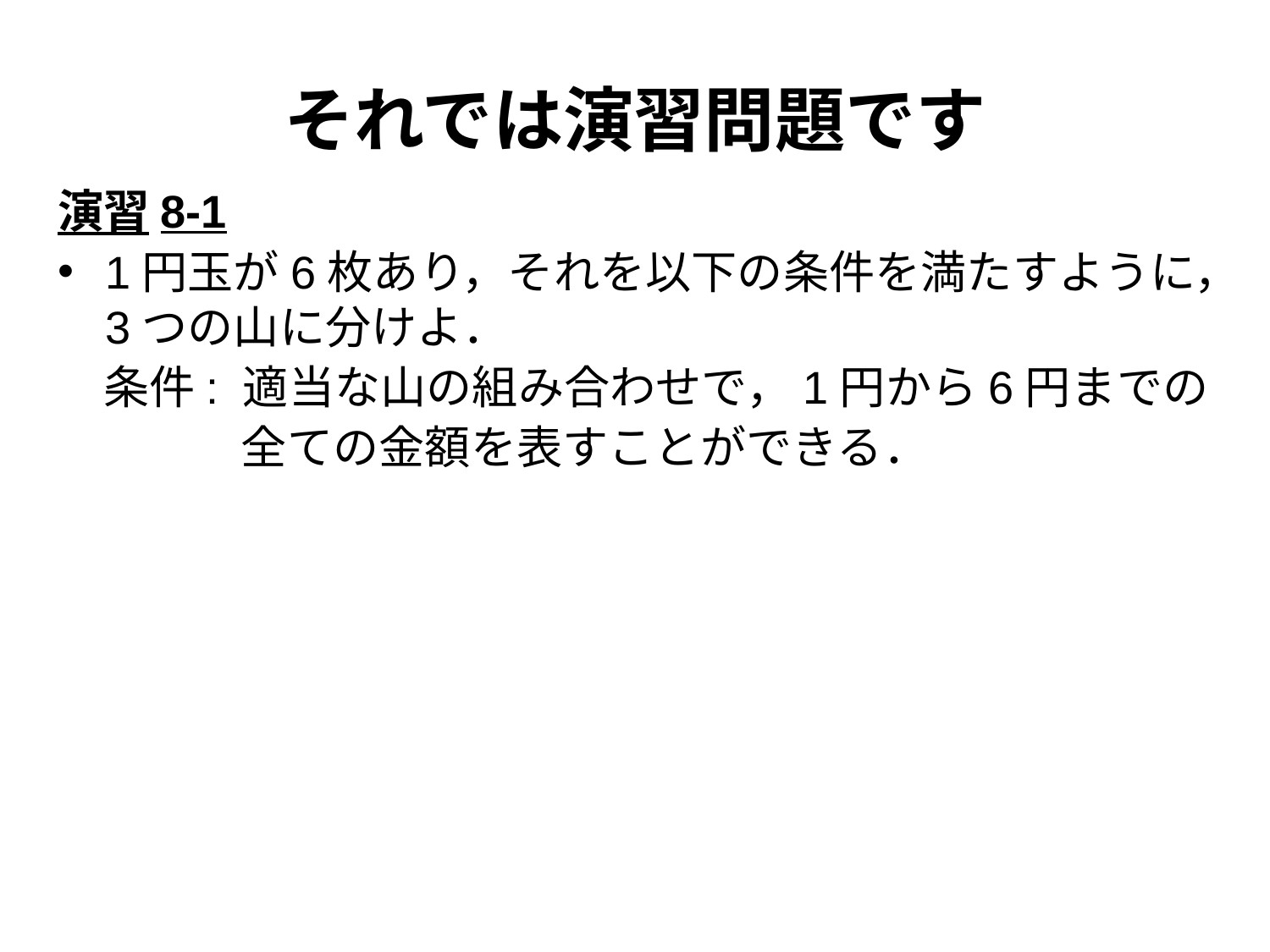

# それでは演習問題です
演習8-1
1円玉が6枚あり，それを以下の条件を満たすように，3つの山に分けよ．
　条件: 適当な山の組み合わせで，1円から6円までの
　　　　全ての金額を表すことができる．